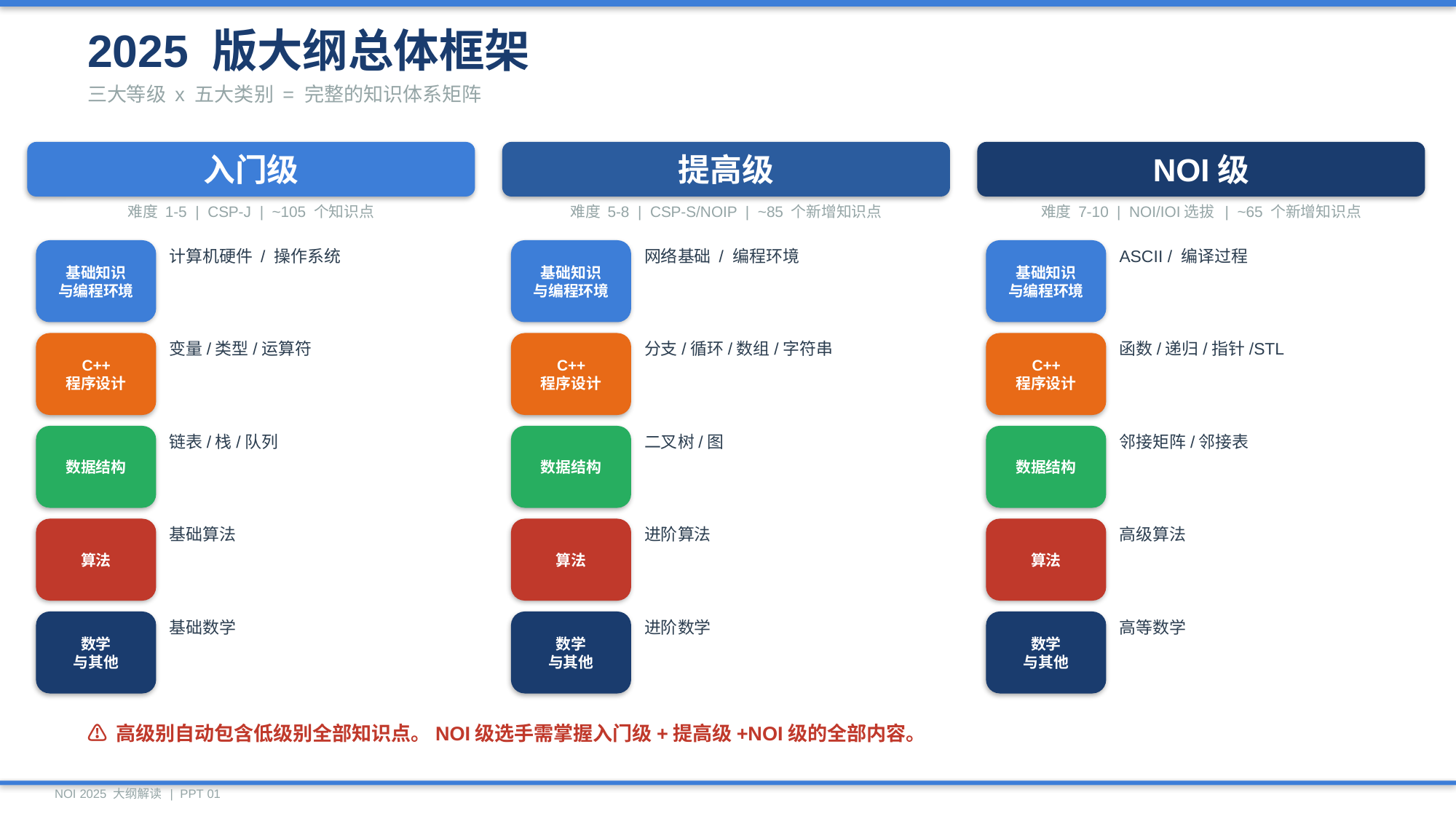

2025 版大纲总体框架
三大等级 x 五大类别 = 完整的知识体系矩阵
入门级
提高级
NOI级
难度 1-5  |  CSP-J  |  ~105 个知识点
难度 5-8  |  CSP-S/NOIP  |  ~85 个新增知识点
难度 7-10  |  NOI/IOI选拔  |  ~65 个新增知识点
基础知识
与编程环境
基础知识
与编程环境
基础知识
与编程环境
计算机硬件 / 操作系统
网络基础 / 编程环境
ASCII / 编译过程
C++
程序设计
C++
程序设计
C++
程序设计
变量/类型/运算符
分支/循环/数组/字符串
函数/递归/指针/STL
数据结构
数据结构
数据结构
链表/栈/队列
二叉树/图
邻接矩阵/邻接表
算法
算法
算法
基础算法
进阶算法
高级算法
数学
与其他
数学
与其他
数学
与其他
基础数学
进阶数学
高等数学
⚠ 高级别自动包含低级别全部知识点。NOI级选手需掌握入门级+提高级+NOI级的全部内容。

NOI 2025 大纲解读  |  PPT 01